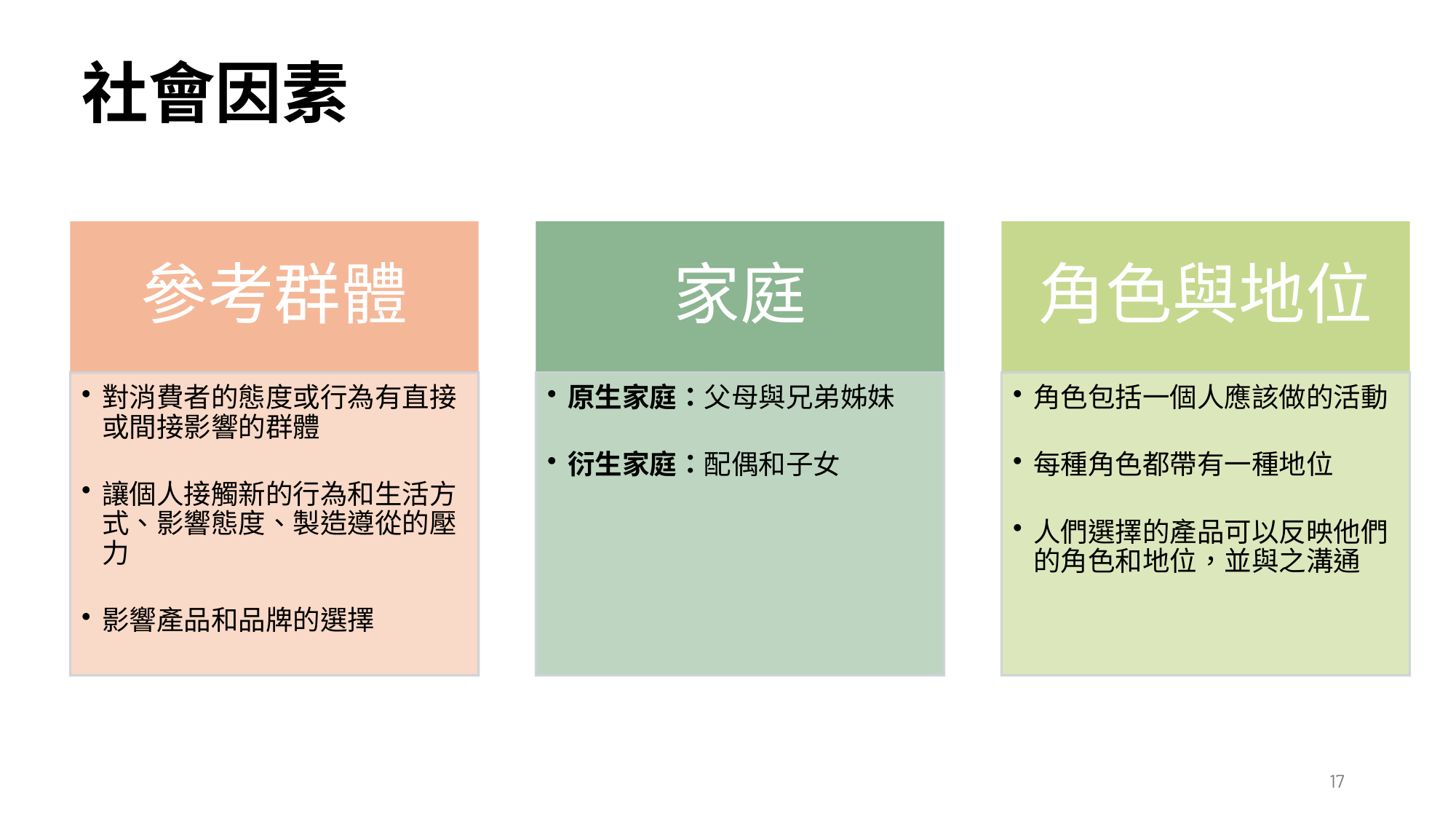

社會因素
參考群體
對消費者的態度或行為有直接或間接影響的群體

讓個人接觸新的行為和生活方式、影響態度、製造遵從的壓力

影響產品和品牌的選擇
家庭
原生家庭：父母與兄弟姊妹

衍生家庭：配偶和子女
角色與地位
角色包括一個人應該做的活動

每種角色都帶有一種地位

人們選擇的產品可以反映他們的角色和地位，並與之溝通
17